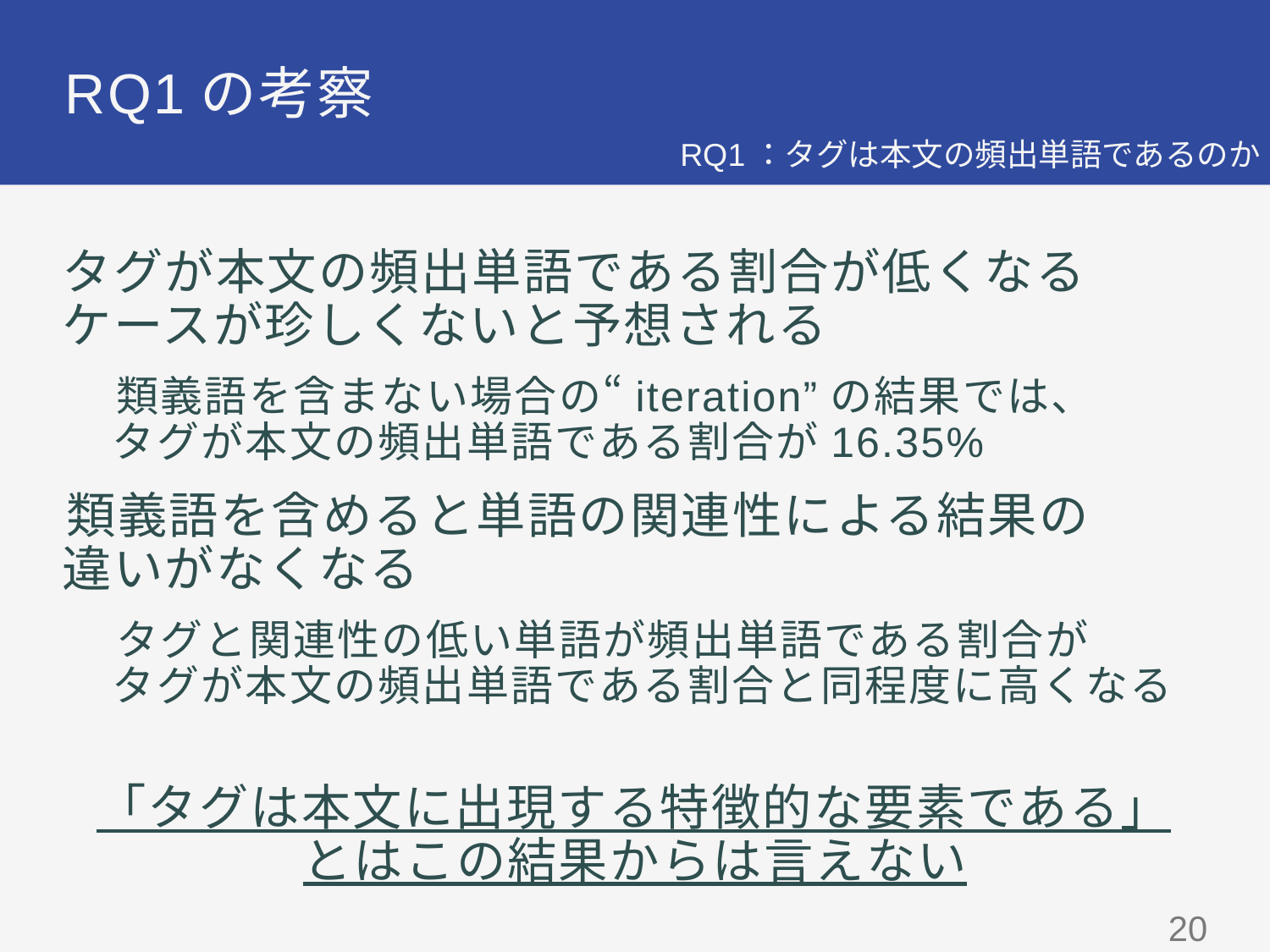

# RQ1の考察
RQ1：タグは本文の頻出単語であるのか
タグが本文の頻出単語である割合が低くなる
ケースが珍しくないと予想される
類義語を含まない場合の“iteration”の結果では、
タグが本文の頻出単語である割合が16.35%
類義語を含めると単語の関連性による結果の
違いがなくなる
タグと関連性の低い単語が頻出単語である割合が
タグが本文の頻出単語である割合と同程度に高くなる

「タグは本文に出現する特徴的な要素である」
とはこの結果からは言えない
20